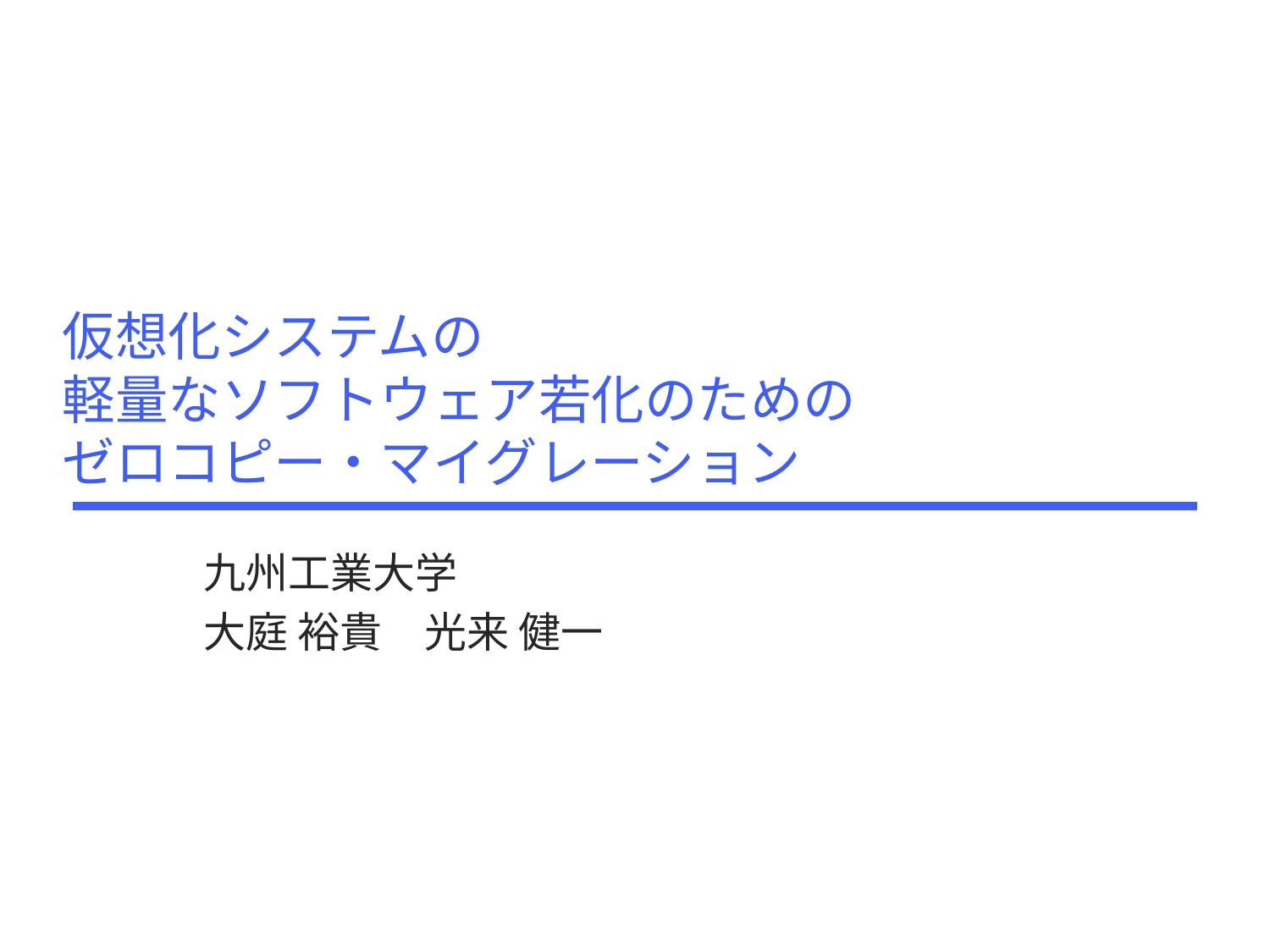

# 仮想化システムの 軽量なソフトウェア若化のための ゼロコピー・マイグレーション
九州工業大学
大庭 裕貴　光来 健一